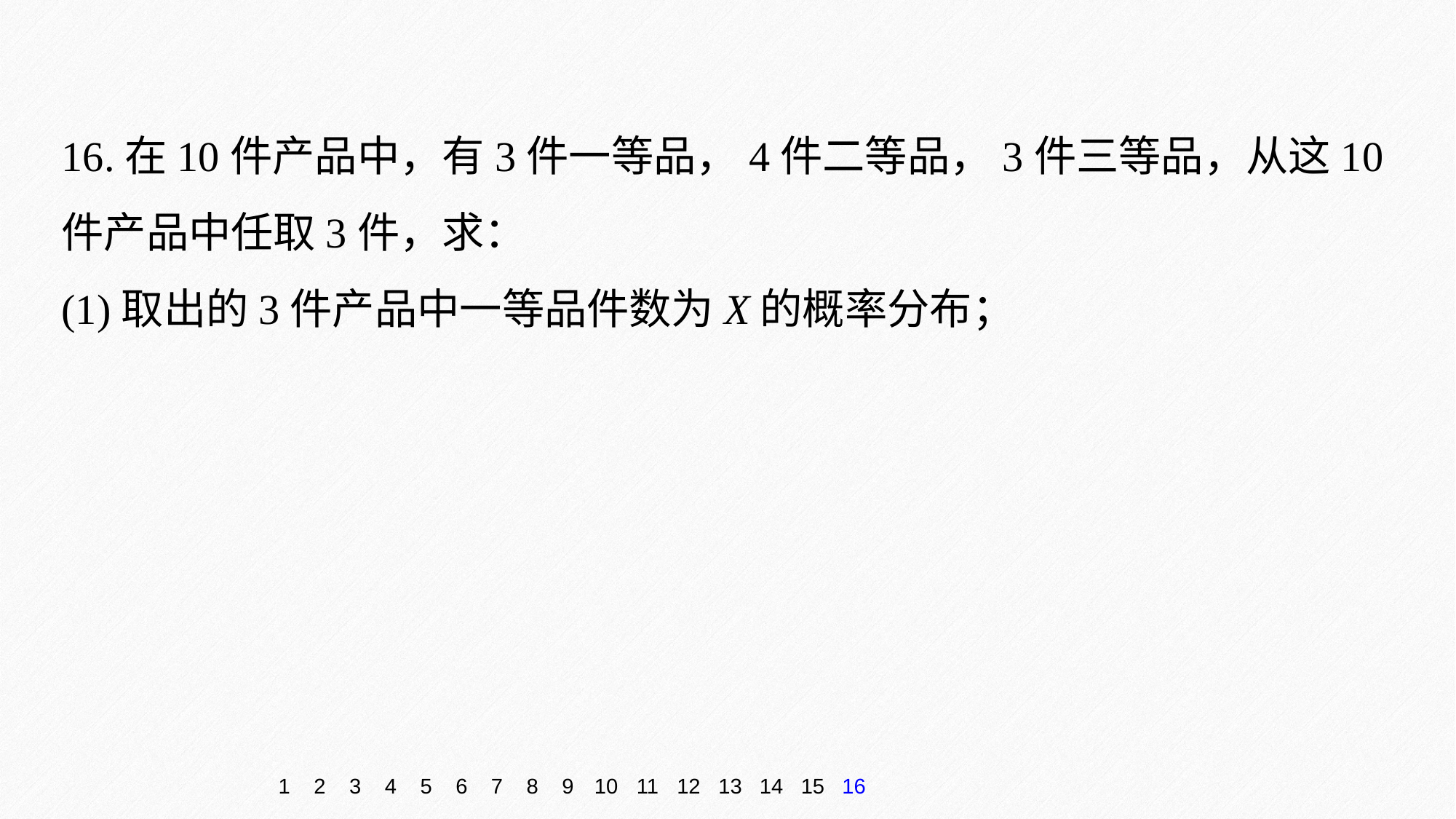

16.在10件产品中，有3件一等品，4件二等品，3件三等品，从这10件产品中任取3件，求：
(1)取出的3件产品中一等品件数为X的概率分布；
1
2
3
4
5
6
7
8
9
10
11
12
13
14
15
16